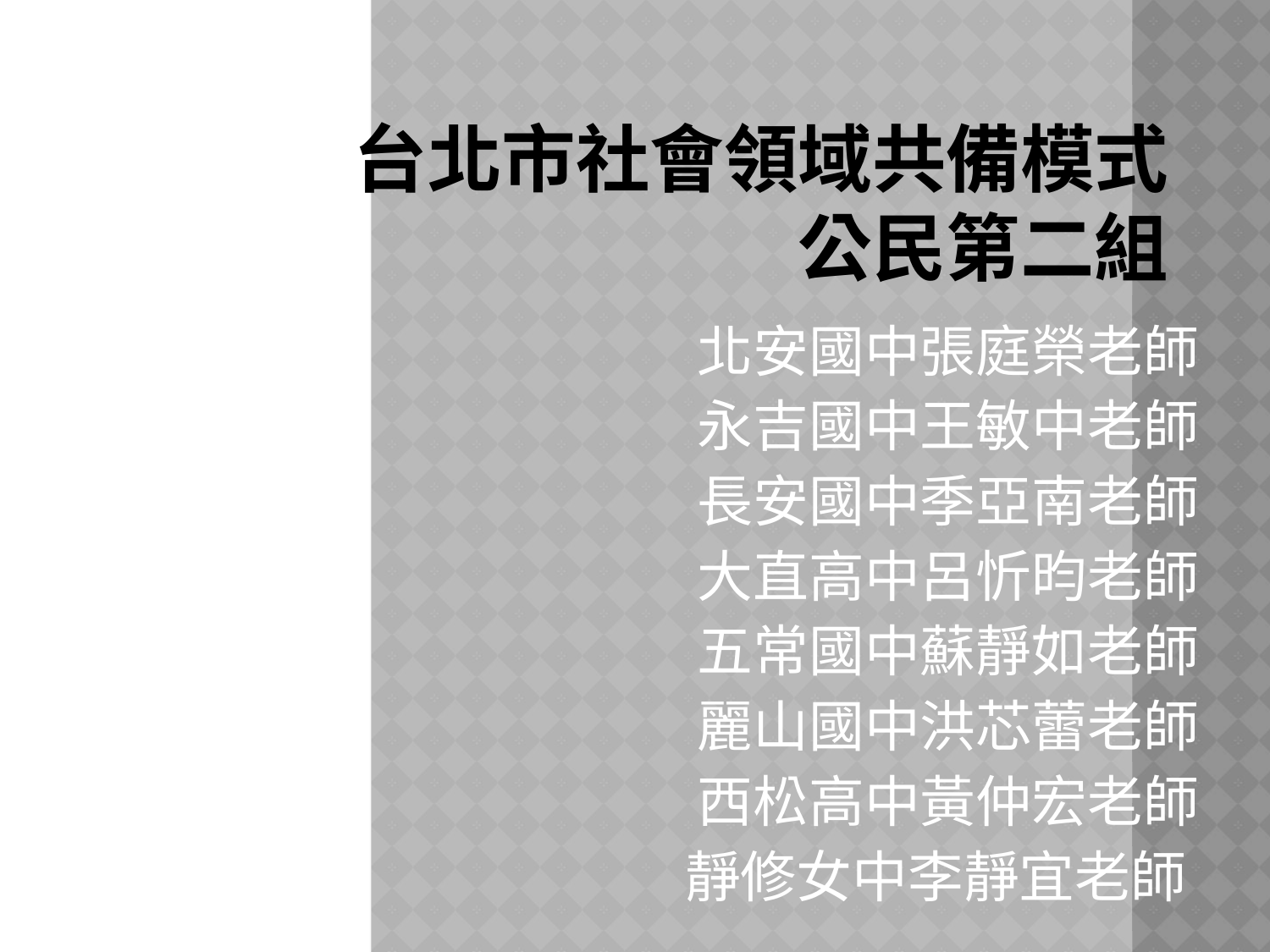

# 台北市社會領域共備模式 公民第二組
北安國中張庭榮老師
永吉國中王敏中老師
長安國中季亞南老師
大直高中呂忻昀老師
五常國中蘇靜如老師
麗山國中洪芯蕾老師
西松高中黃仲宏老師
靜修女中李靜宜老師